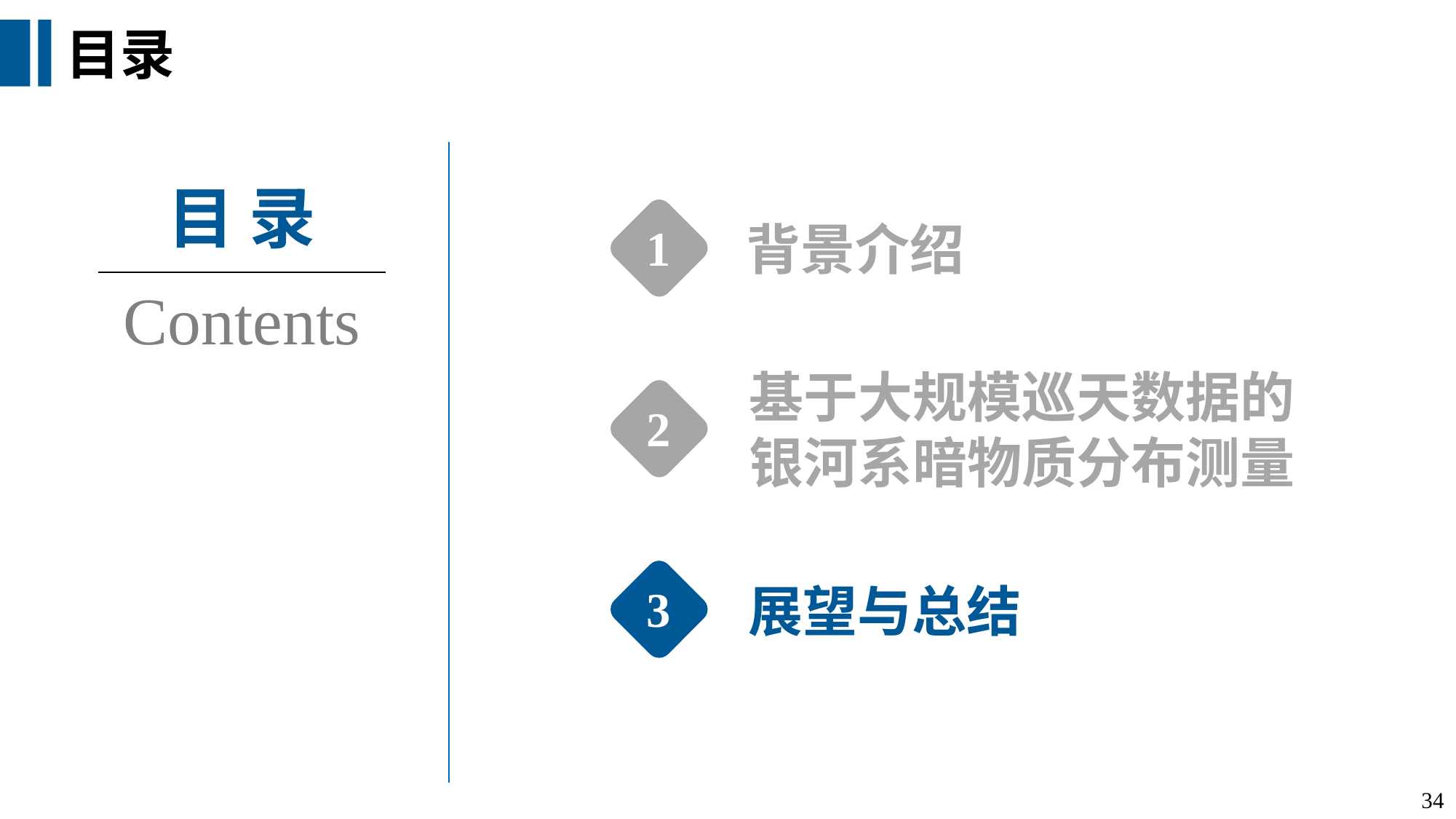

目录

目 录
背景介绍

1
Contents
基于大规模巡天数据的
银河系暗物质分布测量

2
展望与总结

3
34